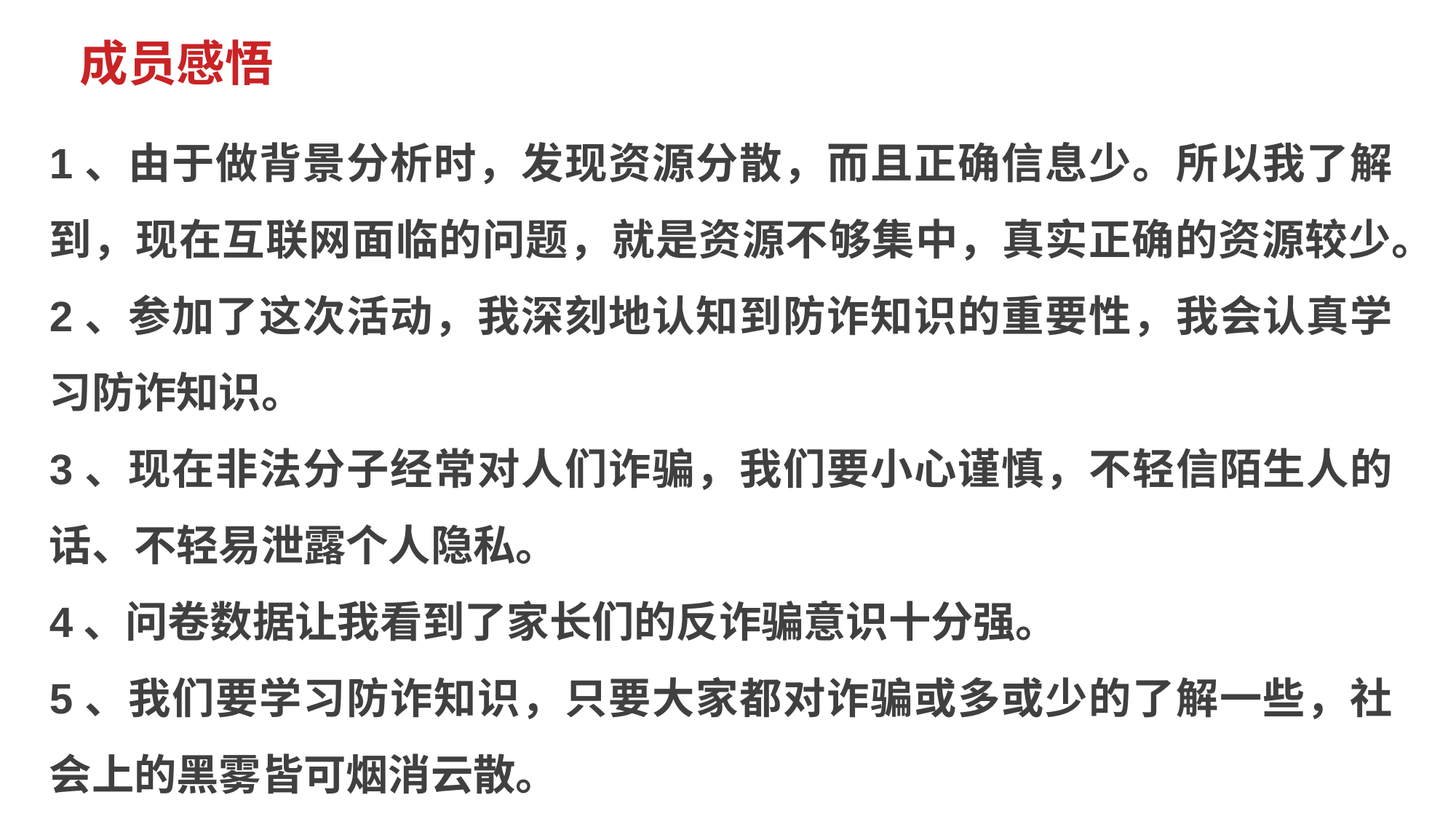

成员感悟
1、由于做背景分析时，发现资源分散，而且正确信息少。所以我了解到，现在互联网面临的问题，就是资源不够集中，真实正确的资源较少。
2、参加了这次活动，我深刻地认知到防诈知识的重要性，我会认真学习防诈知识。
3、现在非法分子经常对人们诈骗，我们要小心谨慎，不轻信陌生人的话、不轻易泄露个人隐私。
4、问卷数据让我看到了家长们的反诈骗意识十分强。
5、我们要学习防诈知识，只要大家都对诈骗或多或少的了解一些，社会上的黑雾皆可烟消云散。